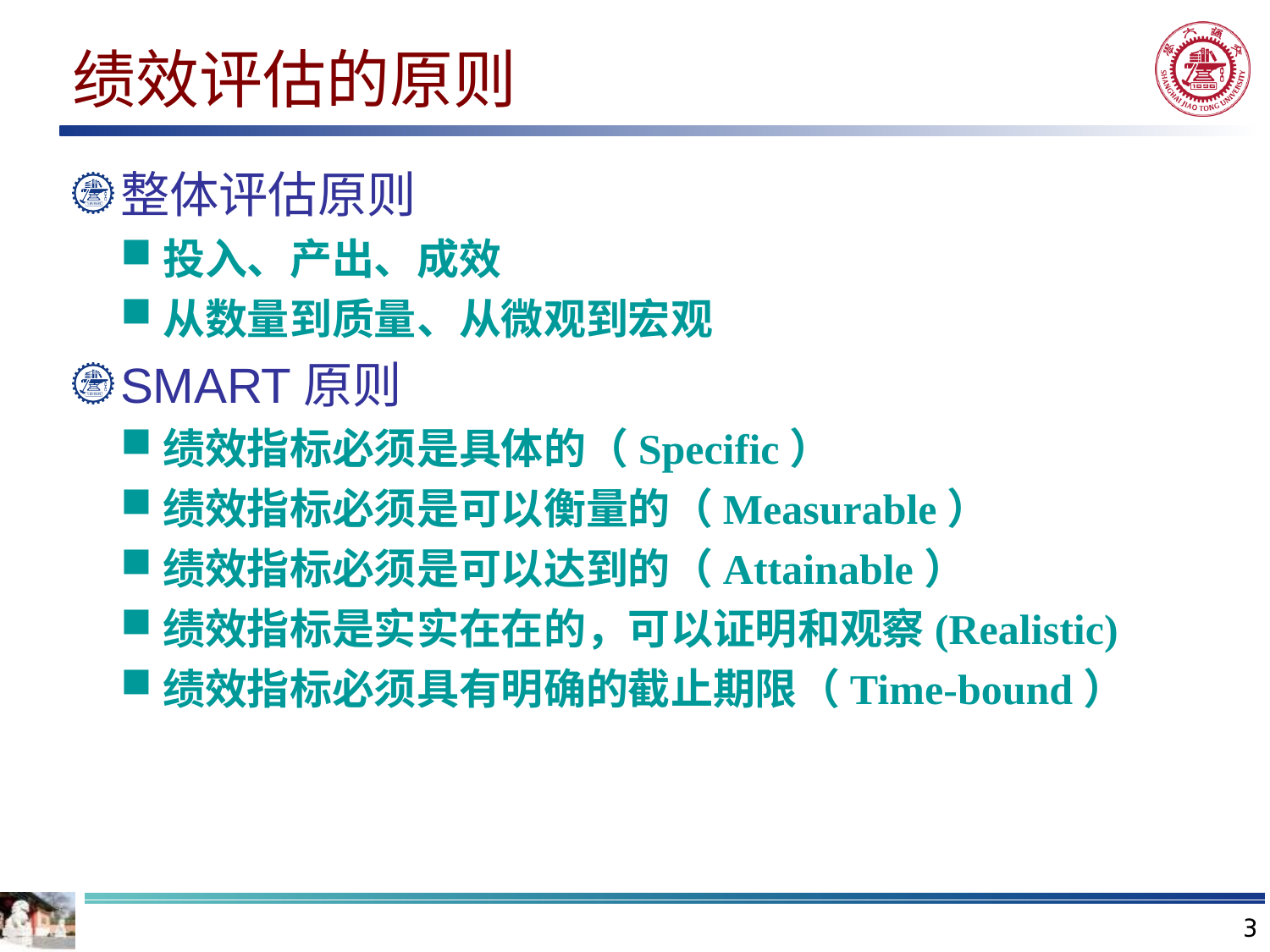

# 绩效评估的原则
整体评估原则
投入、产出、成效
从数量到质量、从微观到宏观
SMART原则
绩效指标必须是具体的（Specific）
绩效指标必须是可以衡量的（Measurable）
绩效指标必须是可以达到的（Attainable）
绩效指标是实实在在的，可以证明和观察(Realistic)
绩效指标必须具有明确的截止期限（Time-bound）

3